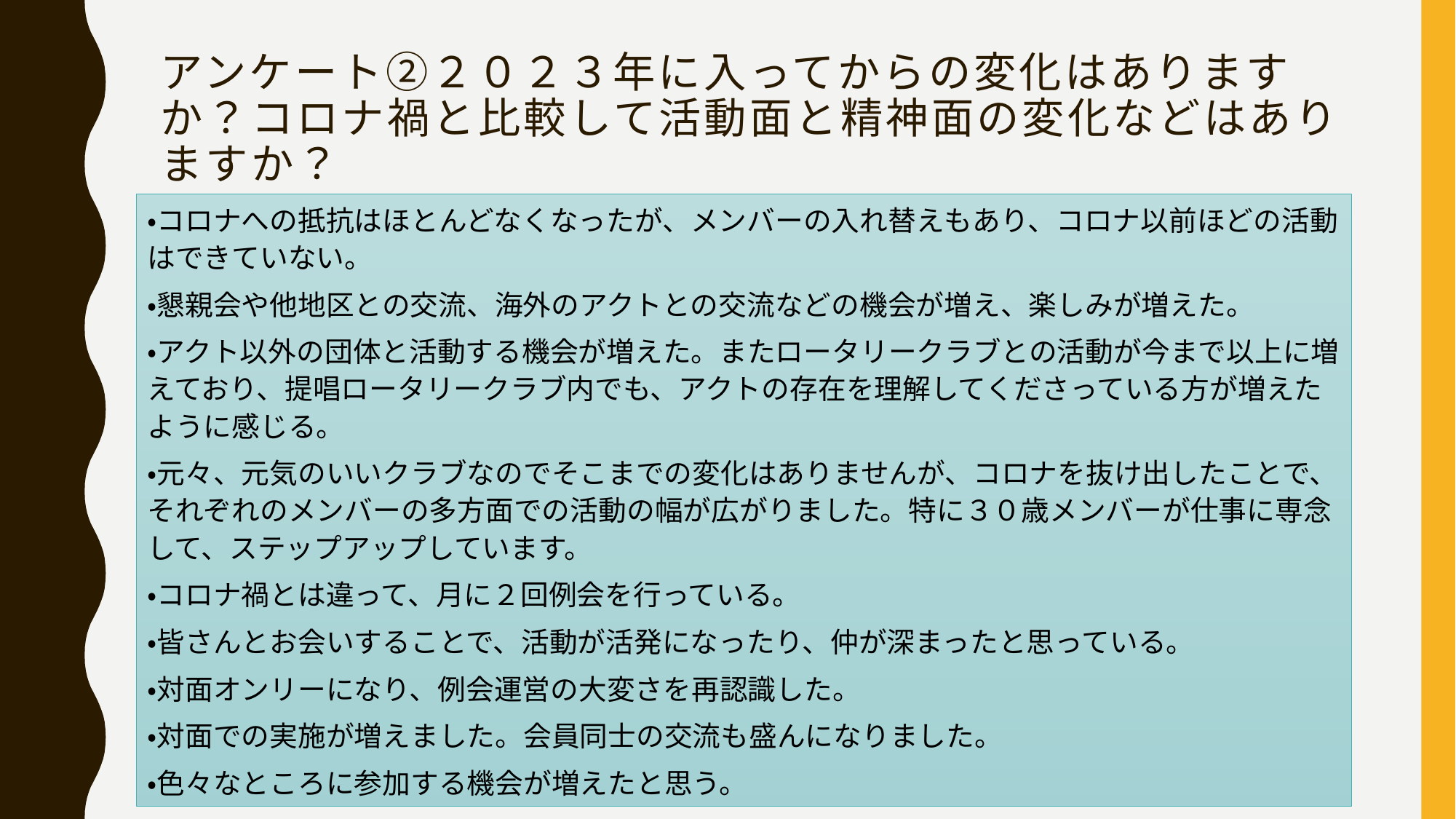

# アンケート②２０２３年に入ってからの変化はありますか？コロナ禍と比較して活動面と精神面の変化などはありますか？
・コロナへの抵抗はほとんどなくなったが、メンバーの入れ替えもあり、コロナ以前ほどの活動はできていない。
・懇親会や他地区との交流、海外のアクトとの交流などの機会が増え、楽しみが増えた。
・アクト以外の団体と活動する機会が増えた。またロータリークラブとの活動が今まで以上に増えており、提唱ロータリークラブ内でも、アクトの存在を理解してくださっている方が増えたように感じる。
・元々、元気のいいクラブなのでそこまでの変化はありませんが、コロナを抜け出したことで、それぞれのメンバーの多方面での活動の幅が広がりました。特に３０歳メンバーが仕事に専念して、ステップアップしています。
・コロナ禍とは違って、月に２回例会を行っている。
・皆さんとお会いすることで、活動が活発になったり、仲が深まったと思っている。
・対面オンリーになり、例会運営の大変さを再認識した。
・対面での実施が増えました。会員同士の交流も盛んになりました。
・色々なところに参加する機会が増えたと思う。